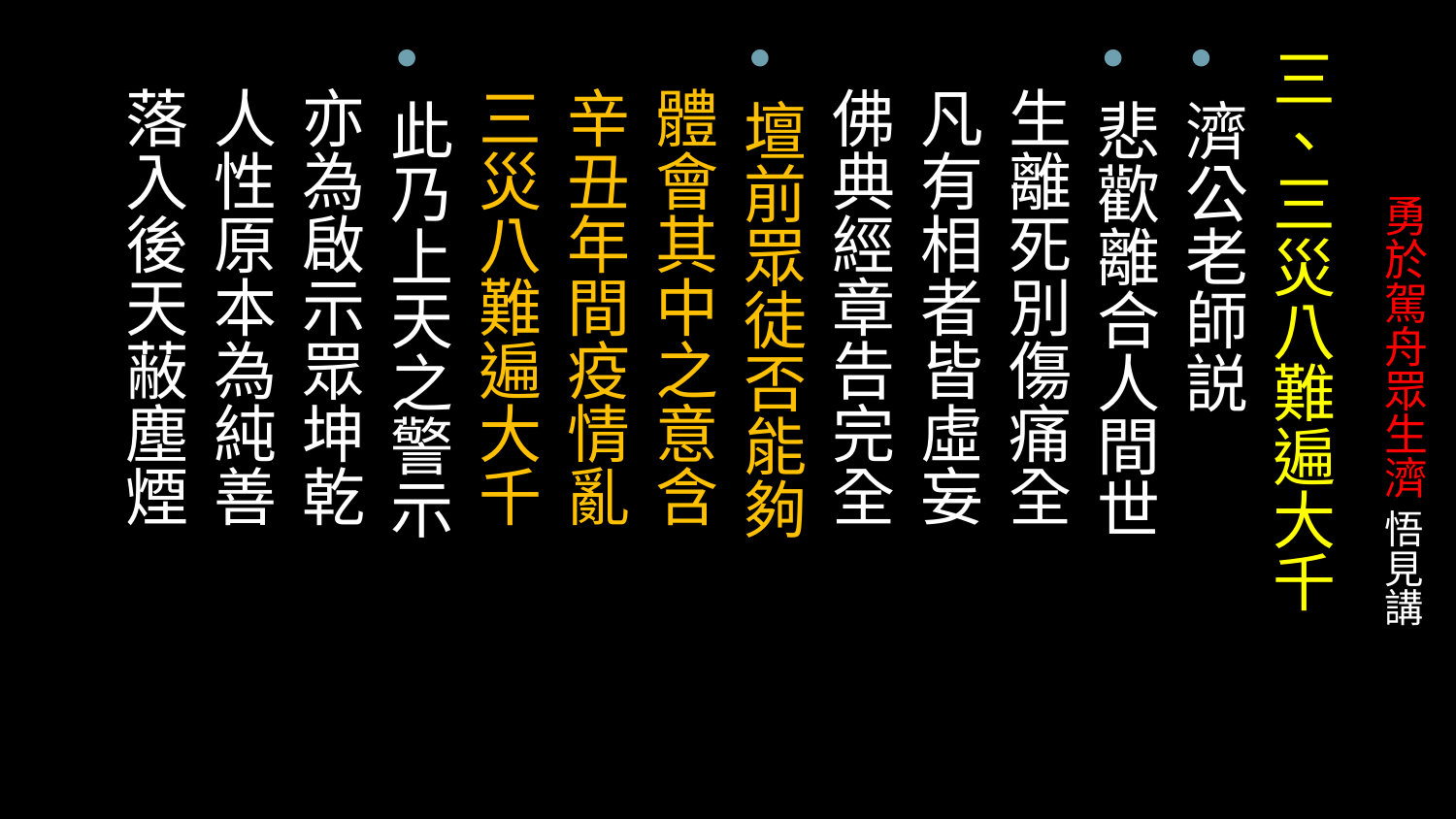

三、三災八難遍大千
濟公老師説
悲歡離合人間世
  生離死別傷痛全
  凡有相者皆虛妄
  佛典經章告完全
壇前眾徒否能夠
  體會其中之意含
  辛丑年間疫情亂
  三災八難遍大千
此乃上天之警示
  亦為啟示眾坤乾
  人性原本為純善
  落入後天蔽塵煙

# 勇於駕舟眾生濟 悟見講